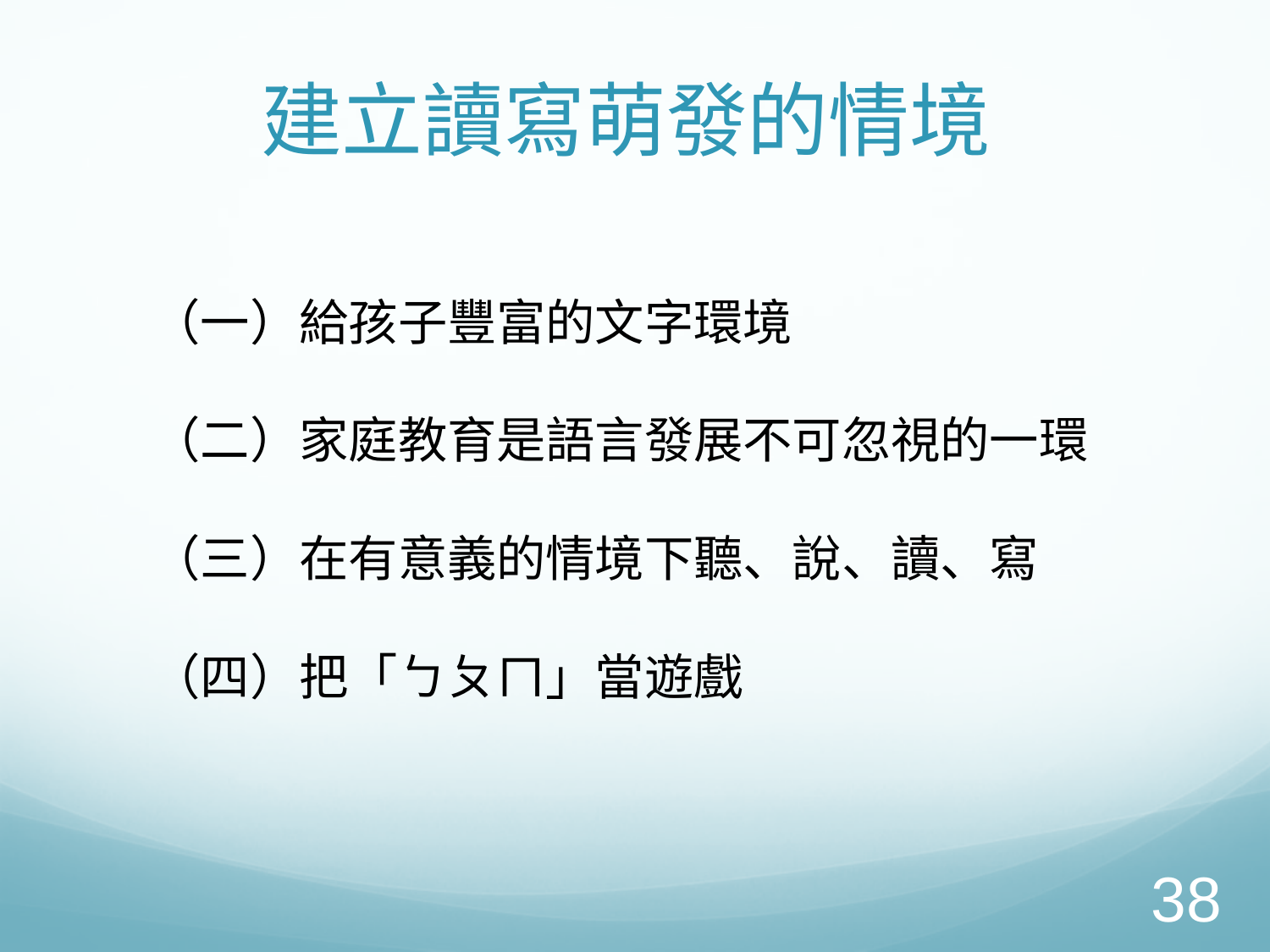

建立讀寫萌發的情境
（一）給孩子豐富的文字環境

（二）家庭教育是語言發展不可忽視的一環

（三）在有意義的情境下聽、說、讀、寫

（四）把「ㄅㄆㄇ」當遊戲

38